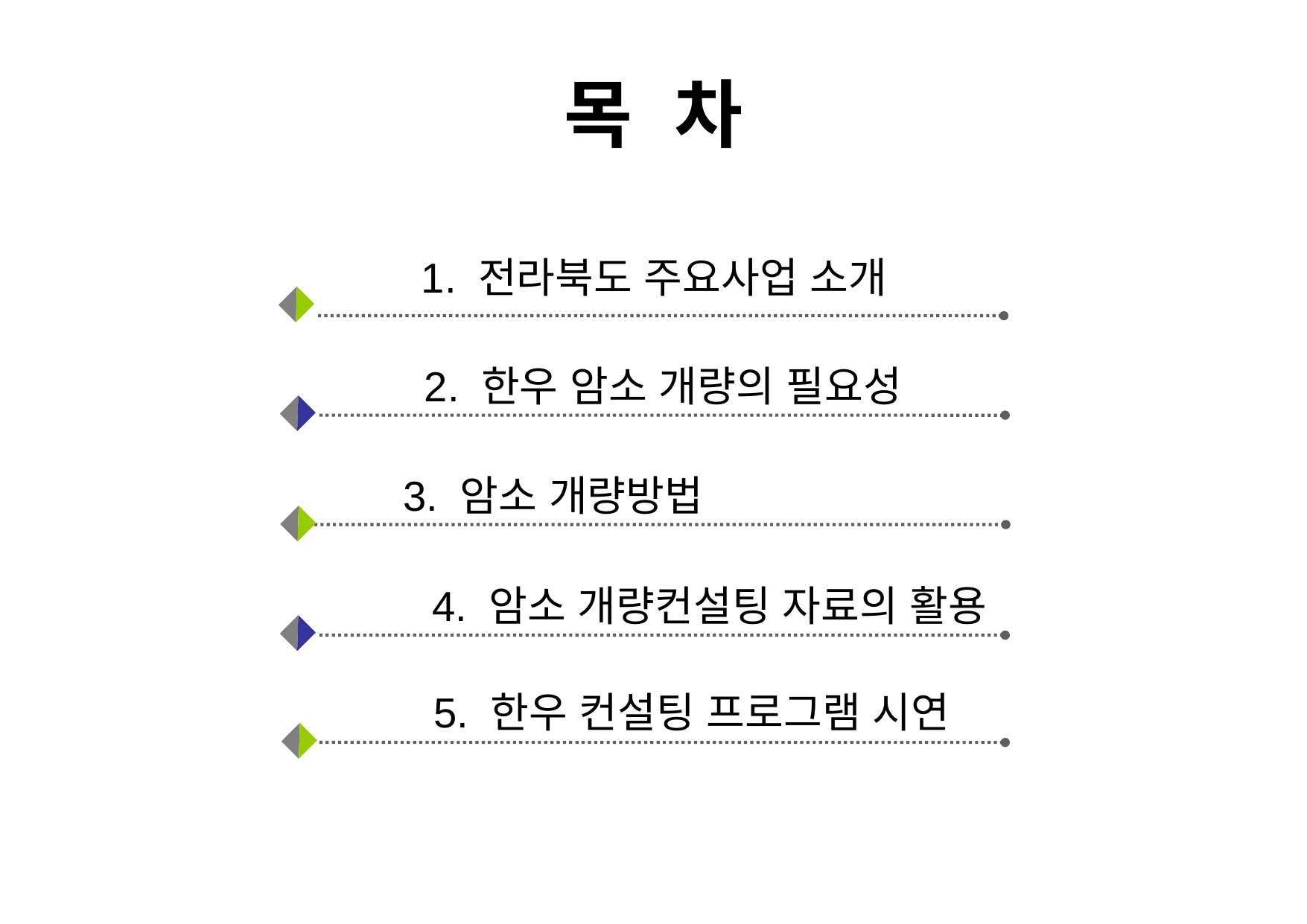

# 목  차

1. 전라북도 주요사업 소개

2. 한우 암소 개량의 필요성

3. 암소 개량방법

4. 암소 개량컨설팅 자료의 활용

5. 한우 컨설팅 프로그램 시연